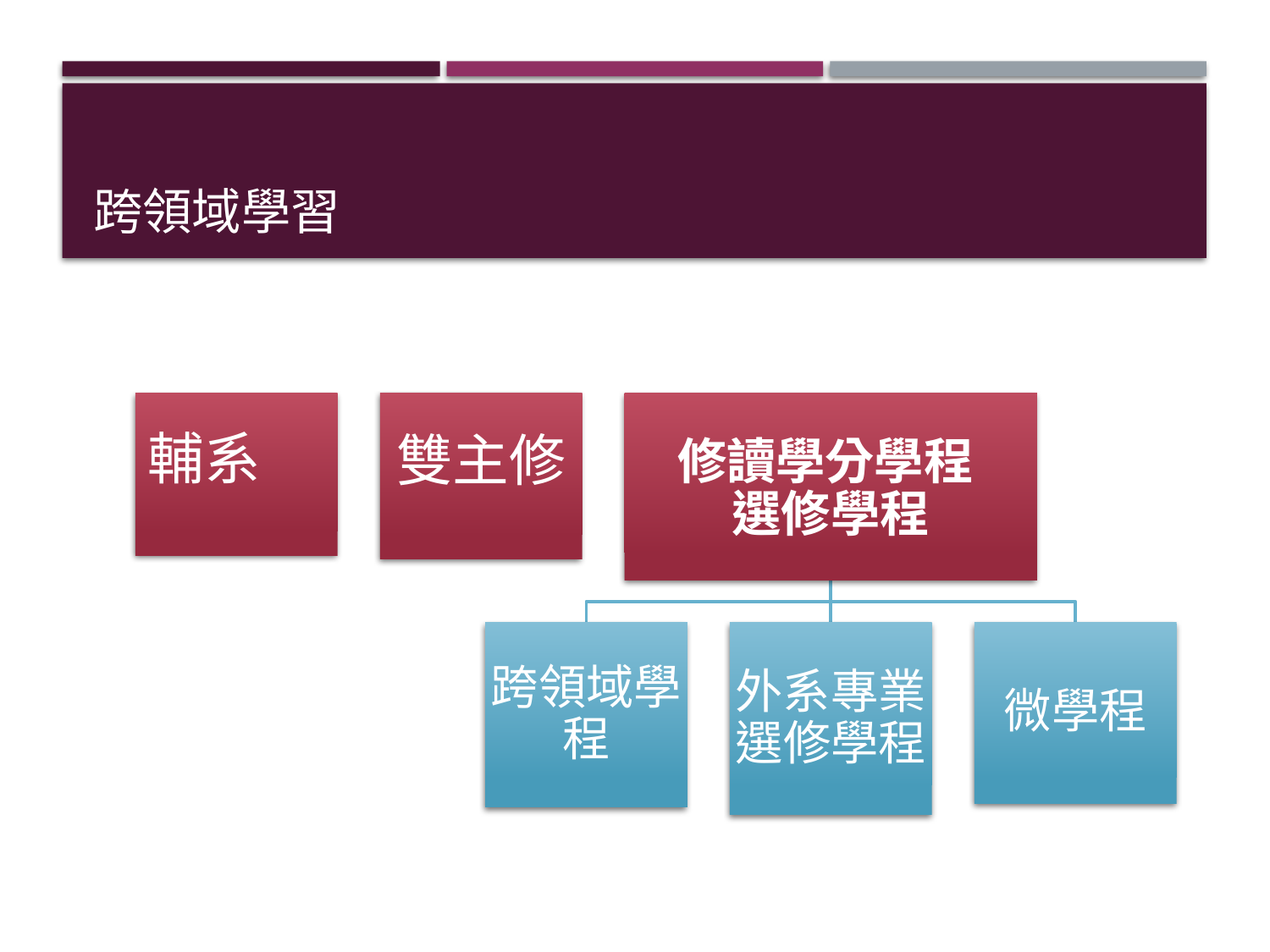

# 跨領域學習
輔系

雙主修

修讀學分學程
選修學程
跨領域學程
外系專業選修學程
微學程